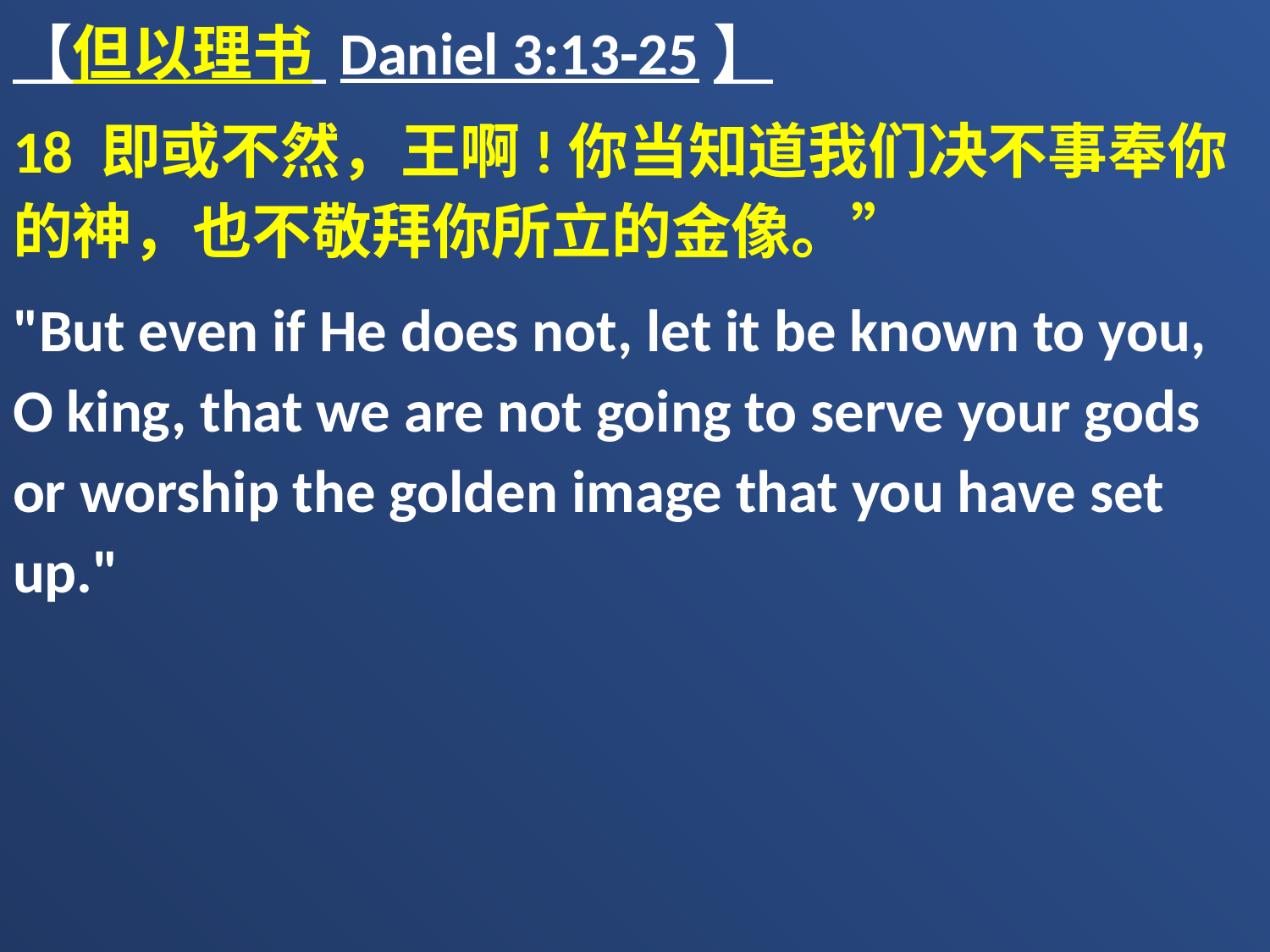

【但以理书 Daniel 3:13-25】
18 即或不然，王啊!你当知道我们决不事奉你的神，也不敬拜你所立的金像。”
"But even if He does not, let it be known to you, O king, that we are not going to serve your gods or worship the golden image that you have set up."